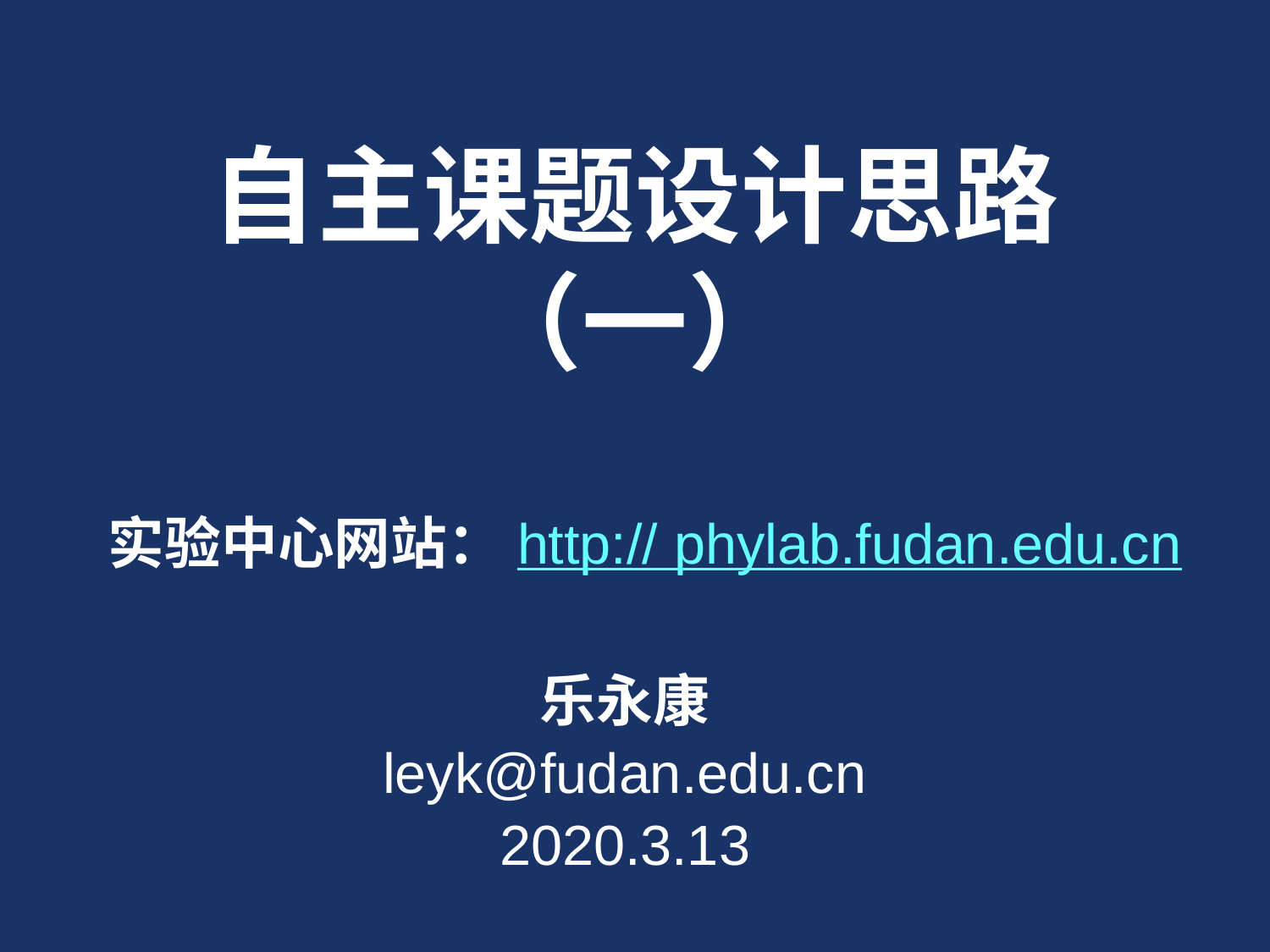

# 自主课题设计思路 （一）
实验中心网站：http:// phylab.fudan.edu.cn
乐永康
leyk@fudan.edu.cn
2020.3.13